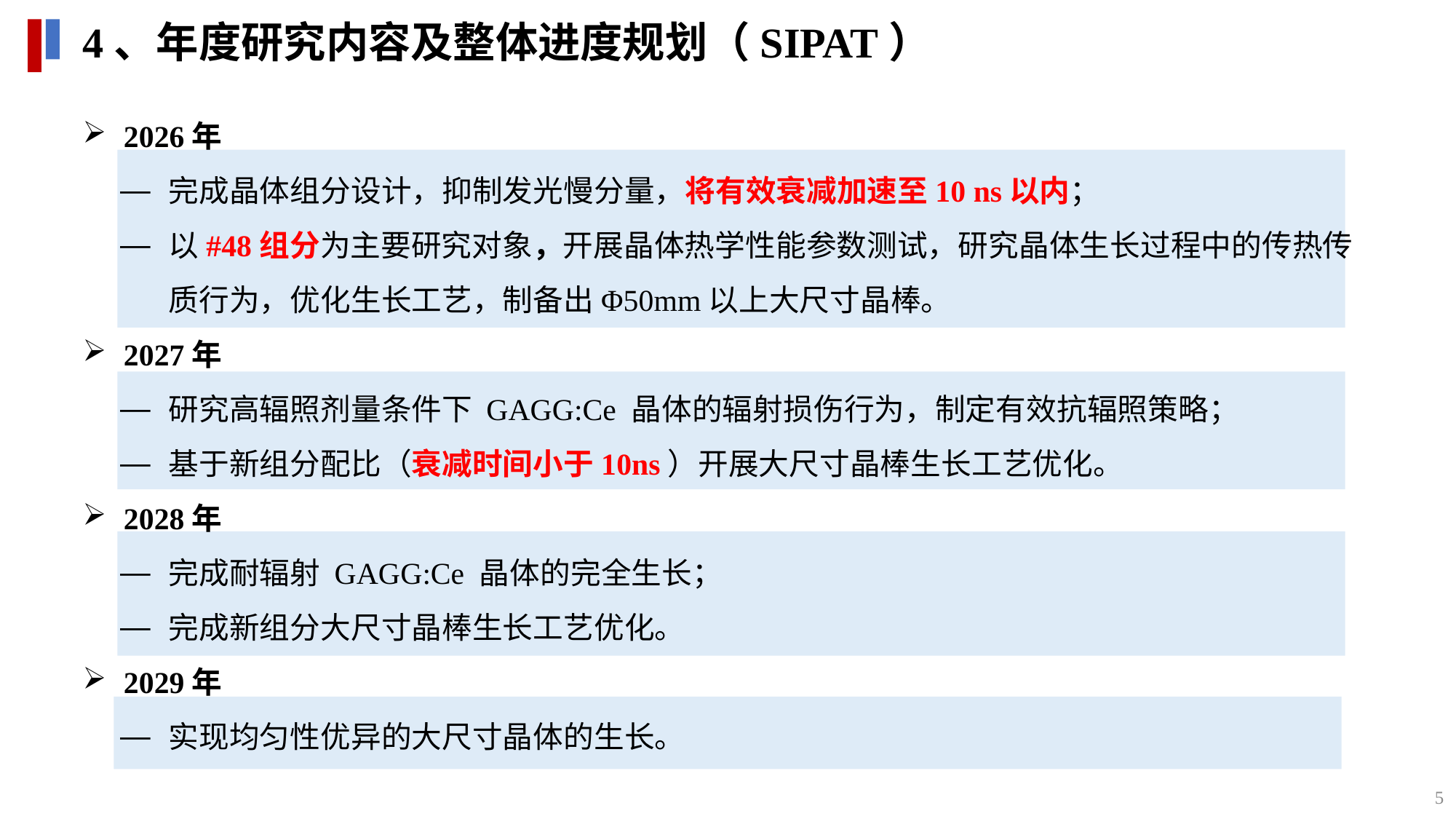

四、小结与展望
4、年度研究内容及整体进度规划（SIPAT）

2026年
完成晶体组分设计，抑制发光慢分量，将有效衰减加速至10 ns以内；
以#48组分为主要研究对象，开展晶体热学性能参数测试，研究晶体生长过程中的传热传质行为，优化生长工艺，制备出Φ50mm以上大尺寸晶棒。
2027年
研究高辐照剂量条件下 GAGG:Ce 晶体的辐射损伤行为，制定有效抗辐照策略；
基于新组分配比（衰减时间小于10ns）开展大尺寸晶棒生长工艺优化。
2028年
完成耐辐射 GAGG:Ce 晶体的完全生长；
完成新组分大尺寸晶棒生长工艺优化。
2029年
实现均匀性优异的大尺寸晶体的生长。

5